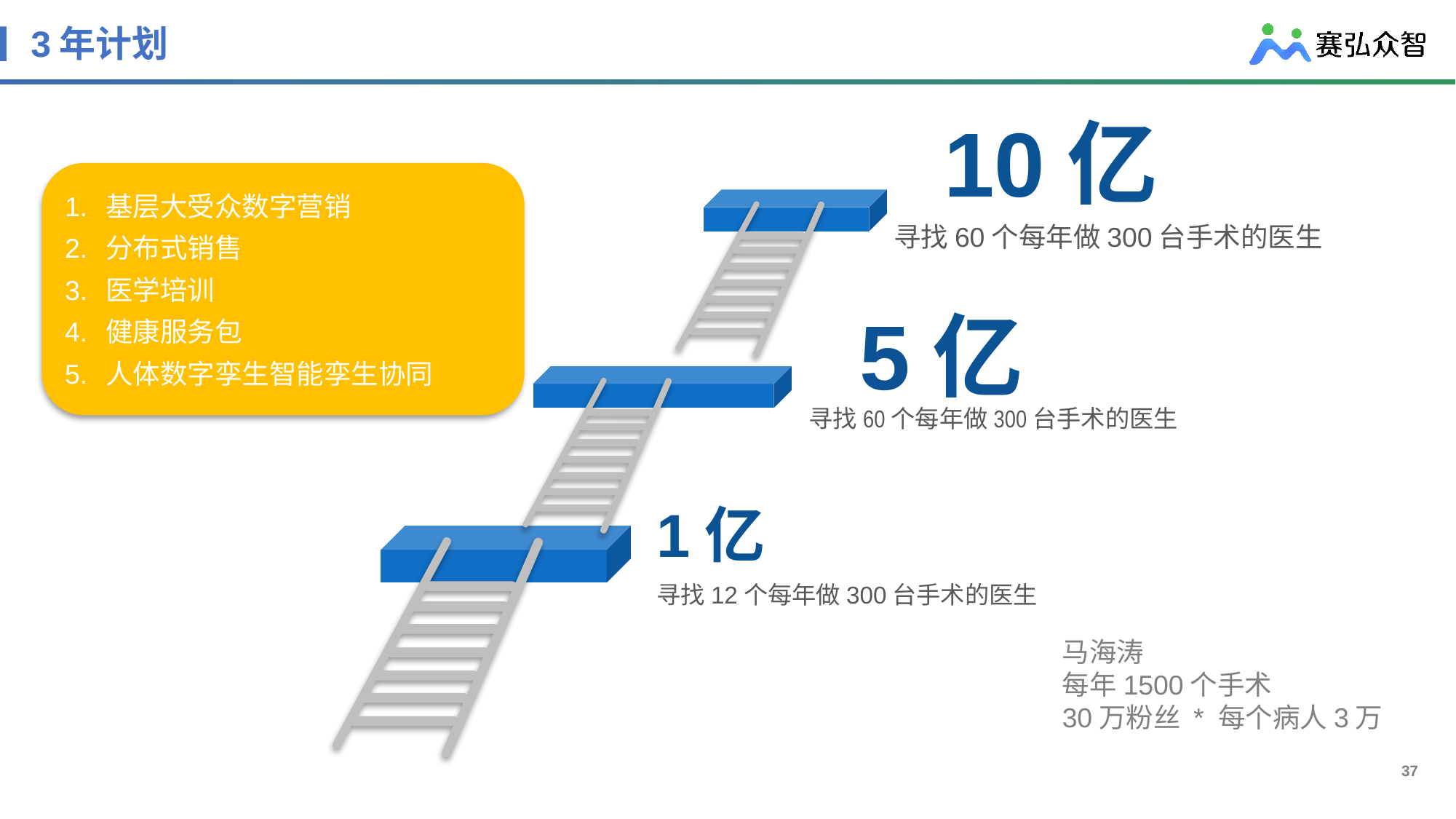

# 3年计划
10亿
基层大受众数字营销
分布式销售
医学培训
健康服务包
人体数字孪生智能孪生协同

寻找60个每年做300台手术的医生
5亿

寻找60个每年做300台手术的医生
1亿

寻找12个每年做300台手术的医生
马海涛
每年1500个手术
30万粉丝 * 每个病人3万